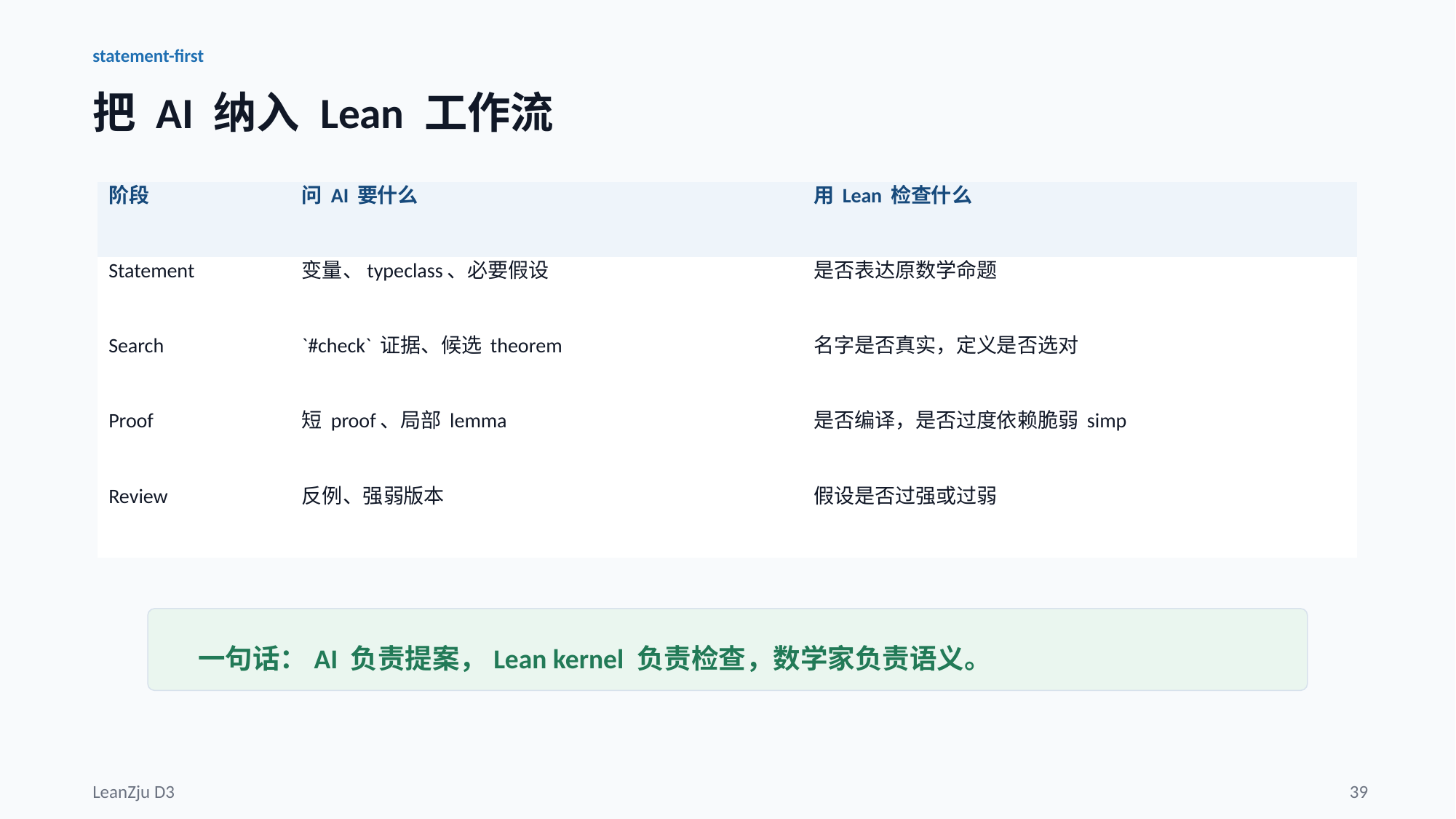

statement-first
把 AI 纳入 Lean 工作流
| 阶段 | 问 AI 要什么 | 用 Lean 检查什么 |
| --- | --- | --- |
| Statement | 变量、typeclass、必要假设 | 是否表达原数学命题 |
| Search | `#check` 证据、候选 theorem | 名字是否真实，定义是否选对 |
| Proof | 短 proof、局部 lemma | 是否编译，是否过度依赖脆弱 simp |
| Review | 反例、强弱版本 | 假设是否过强或过弱 |

一句话：AI 负责提案，Lean kernel 负责检查，数学家负责语义。
LeanZju D3
39